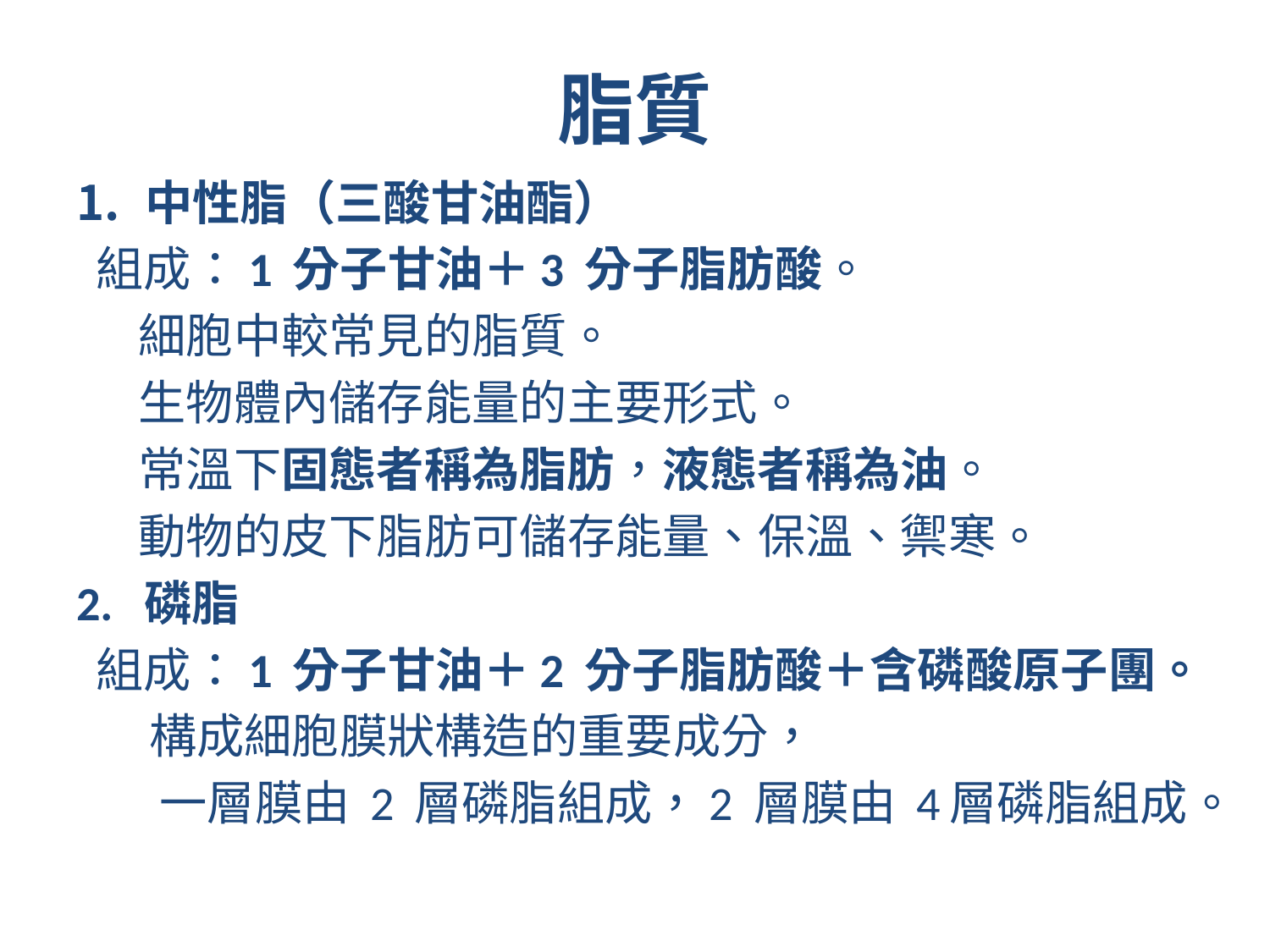

# 脂質
中性脂（三酸甘油酯）
 組成：1 分子甘油＋3 分子脂肪酸。
     細胞中較常見的脂質。
     生物體內儲存能量的主要形式。
     常溫下固態者稱為脂肪，液態者稱為油。
     動物的皮下脂肪可儲存能量、保溫、禦寒。
2.  磷脂
 組成：1 分子甘油＋2 分子脂肪酸＋含磷酸原子團。
      構成細胞膜狀構造的重要成分，
       一層膜由 2 層磷脂組成，2 層膜由 4層磷脂組成。